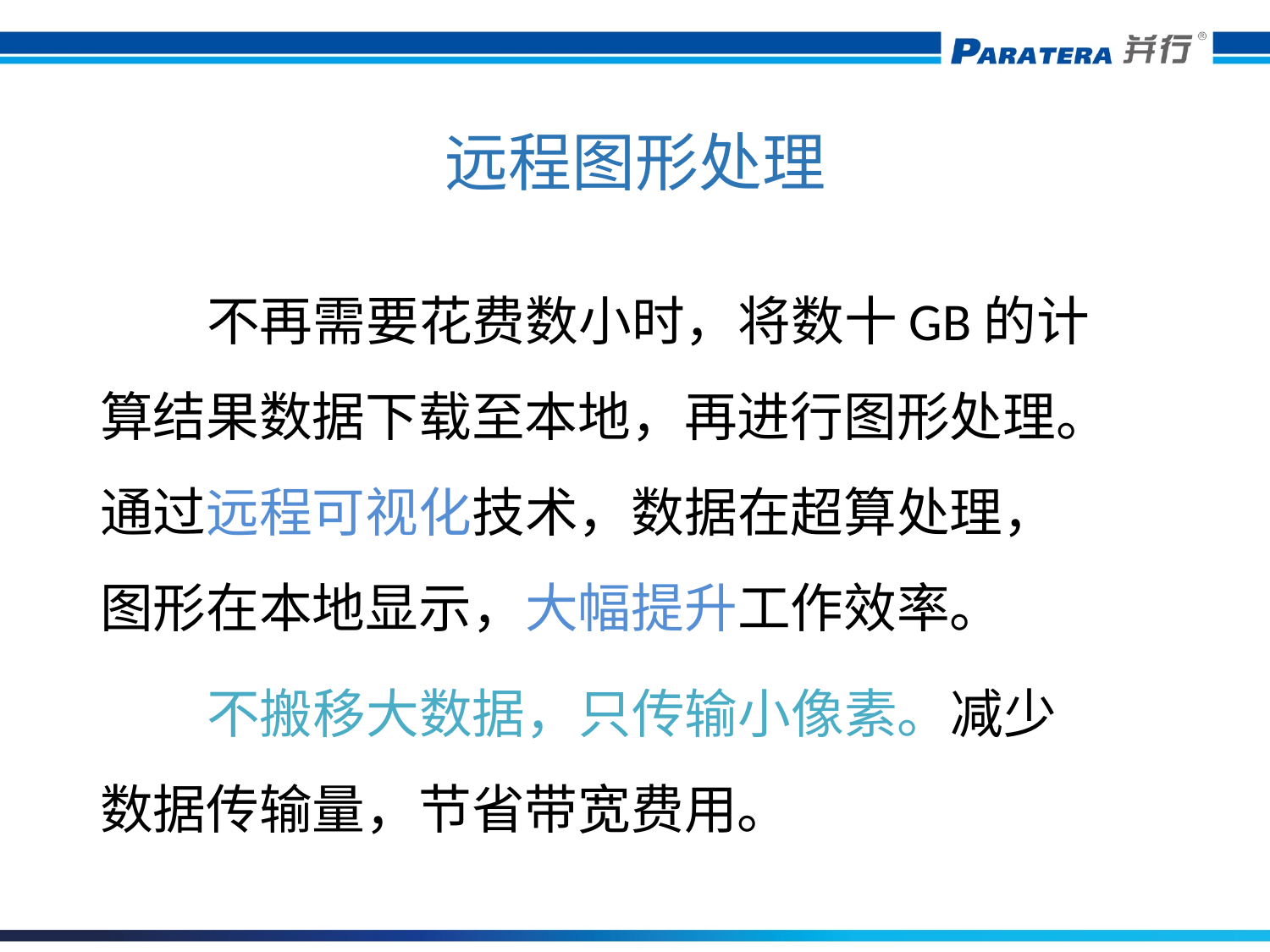

# 远程图形处理
        不再需要花费数小时，将数十GB的计算结果数据下载至本地，再进行图形处理。通过远程可视化技术，数据在超算处理，图形在本地显示，大幅提升工作效率。
        不搬移大数据，只传输小像素。减少数据传输量，节省带宽费用。